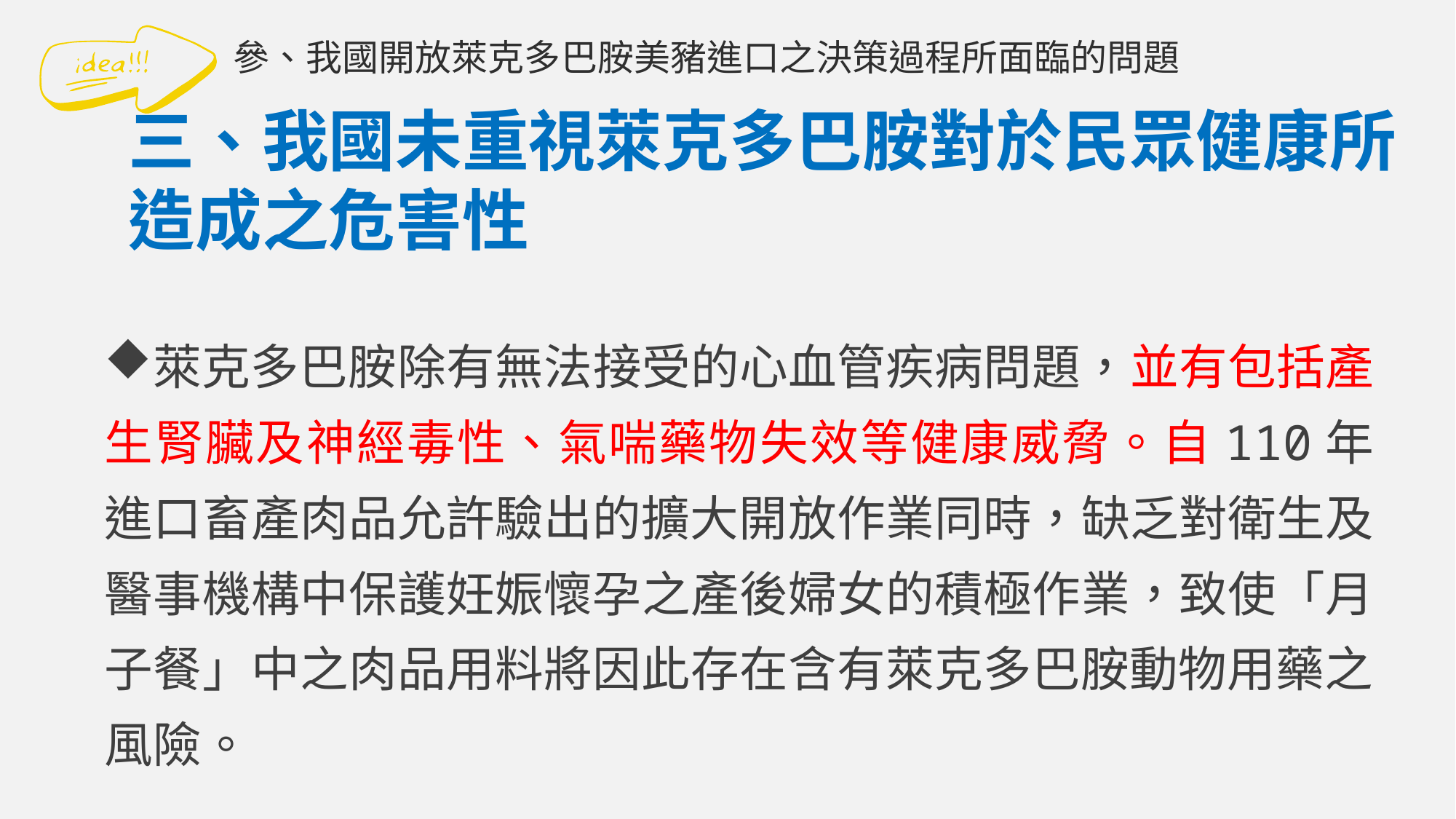

參、我國開放萊克多巴胺美豬進口之決策過程所面臨的問題
三、我國未重視萊克多巴胺對於民眾健康所造成之危害性
萊克多巴胺除有無法接受的心血管疾病問題，並有包括產生腎臟及神經毒性、氣喘藥物失效等健康威脅。自110年進口畜產肉品允許驗出的擴大開放作業同時，缺乏對衛生及醫事機構中保護妊娠懷孕之產後婦女的積極作業，致使「月子餐」中之肉品用料將因此存在含有萊克多巴胺動物用藥之風險。